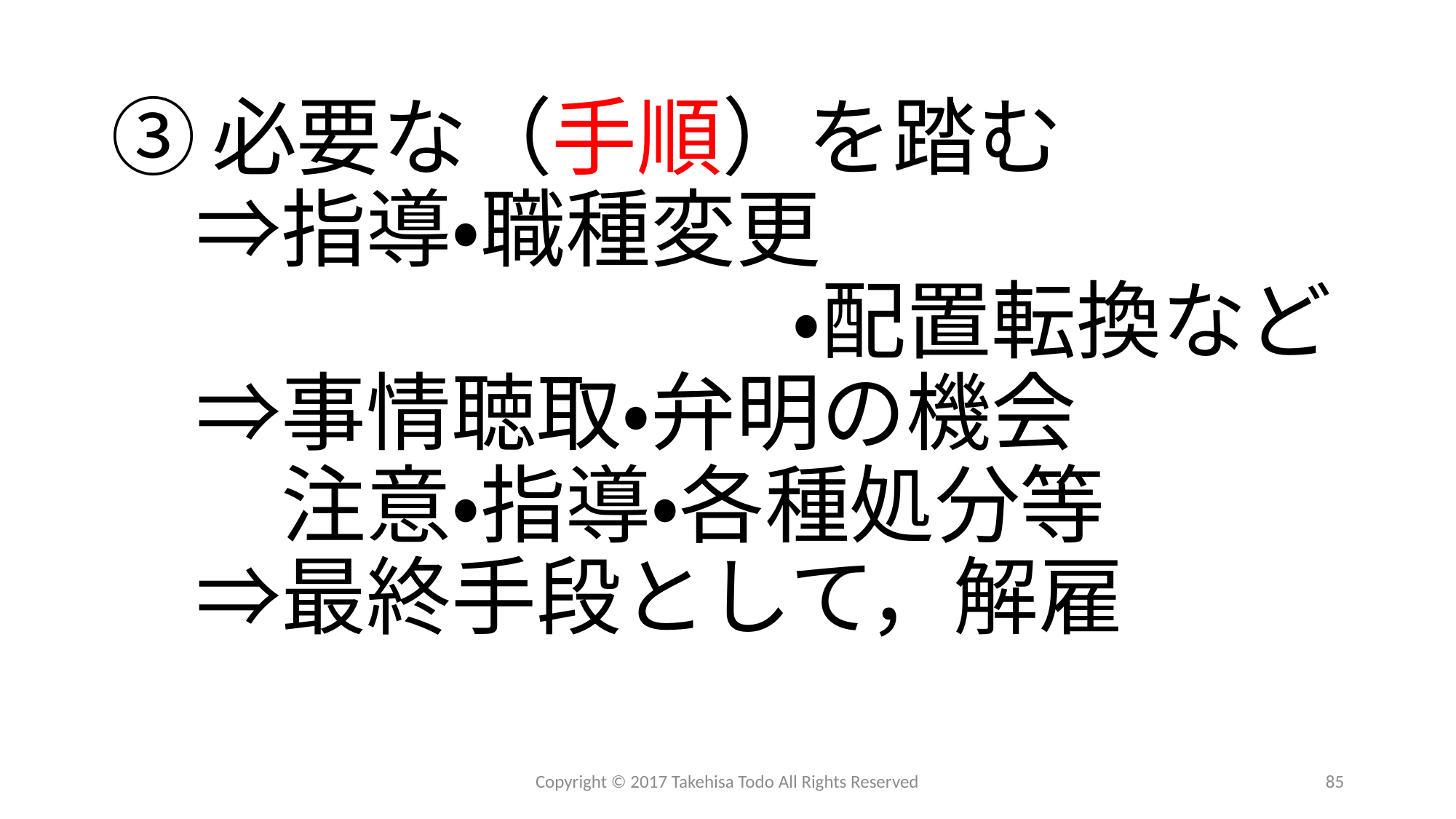

# ③必要な（手順）を踏む 　⇒指導・職種変更 　　　　　　　　・配置転換など 　⇒事情聴取・弁明の機会 　　注意・指導・各種処分等 　⇒最終手段として，解雇
Copyright © 2017 Takehisa Todo All Rights Reserved
85